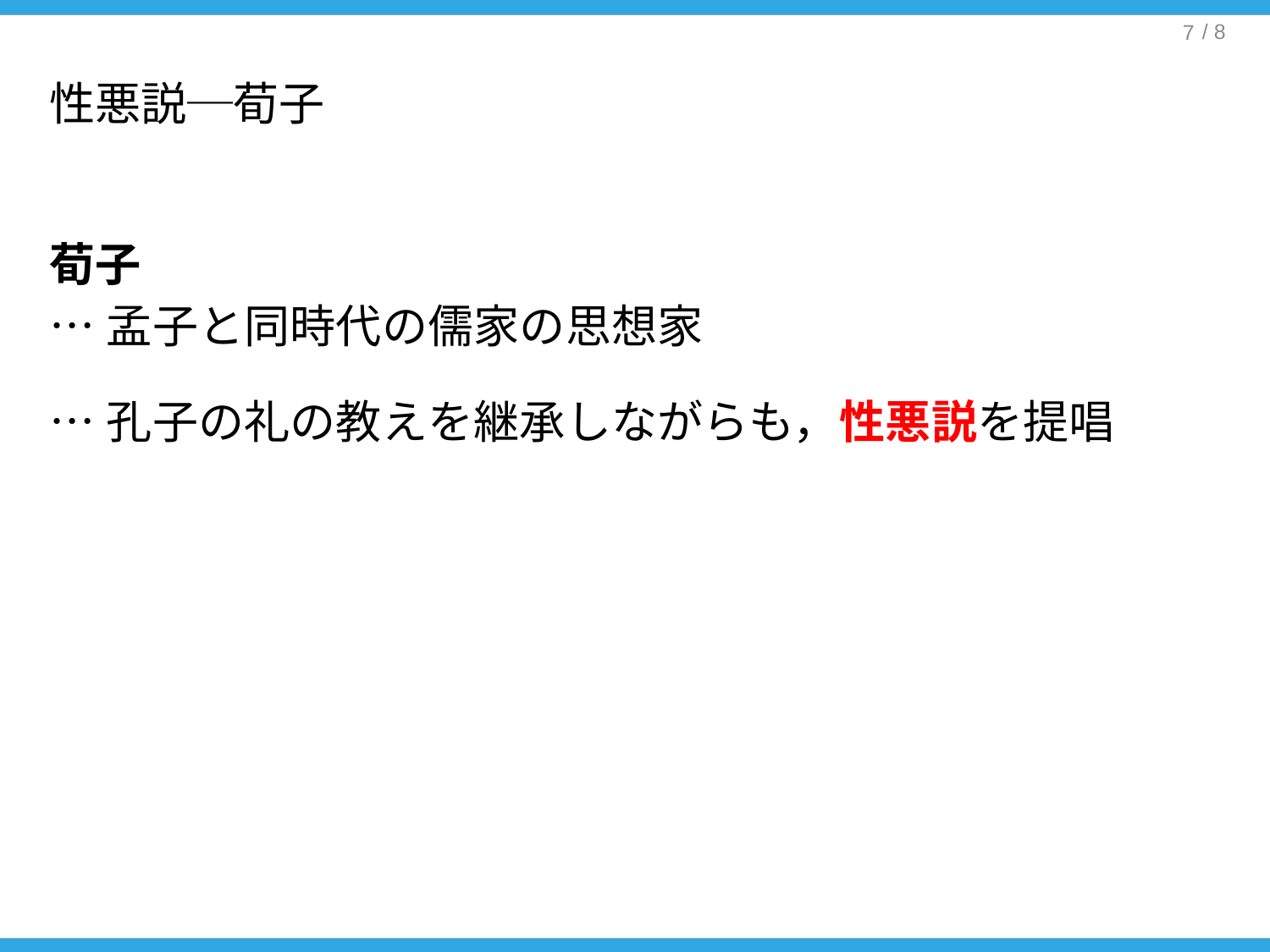

# 性悪説─荀子
荀子
…孟子と同時代の儒家の思想家
…孔子の礼の教えを継承しながらも，性悪説を提唱